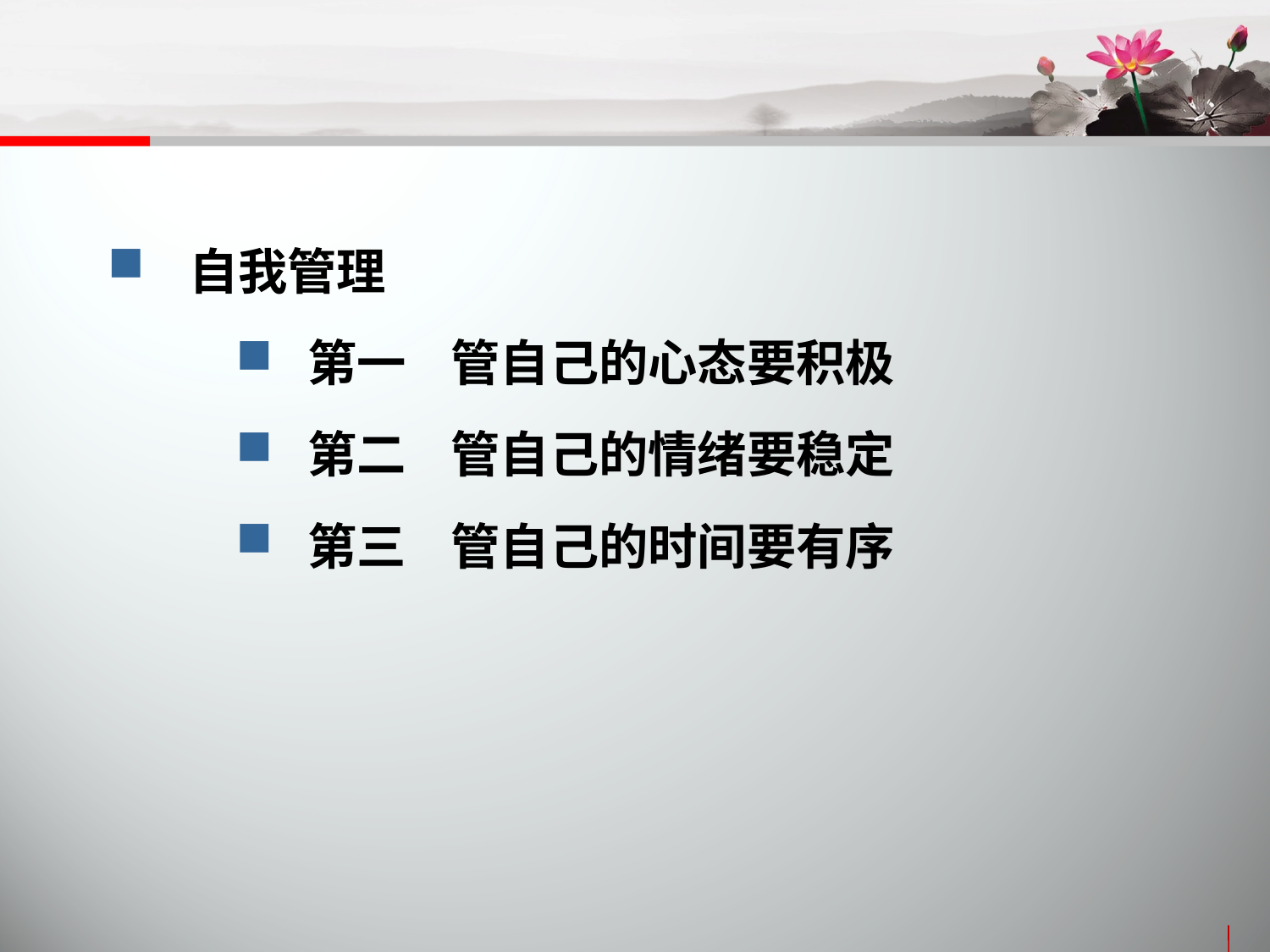

自我管理
  第一    管自己的心态要积极
  第二    管自己的情绪要稳定
  第三    管自己的时间要有序